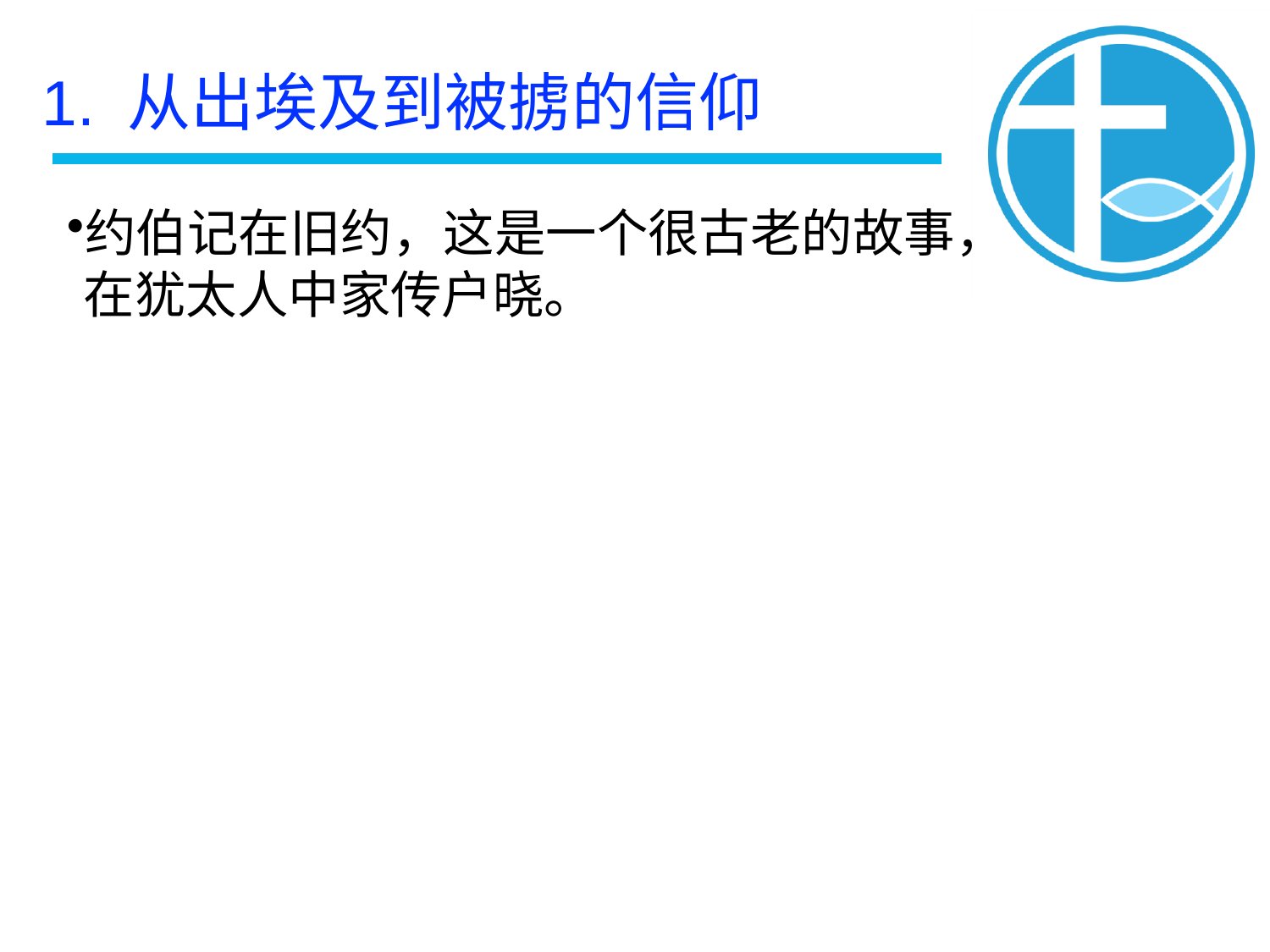

1. 从出埃及到被掳的信仰
约伯记在旧约，这是一个很古老的故事，在犹太人中家传户晓。